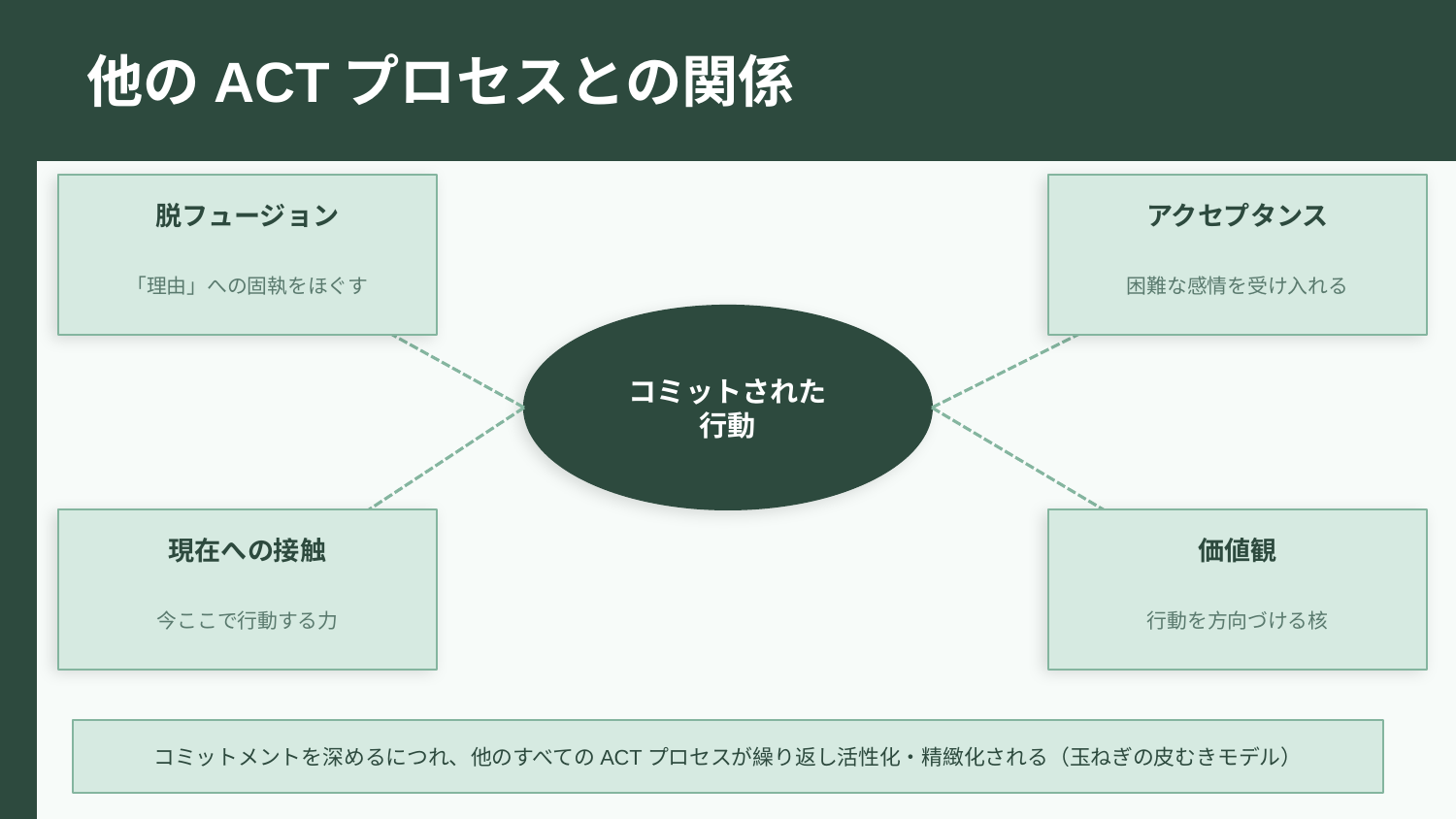

他のACTプロセスとの関係

脱フュージョン
アクセプタンス
「理由」への固執をほぐす
困難な感情を受け入れる

コミットされた
行動

現在への接触
価値観
今ここで行動する力
行動を方向づける核

コミットメントを深めるにつれ、他のすべてのACTプロセスが繰り返し活性化・精緻化される（玉ねぎの皮むきモデル）